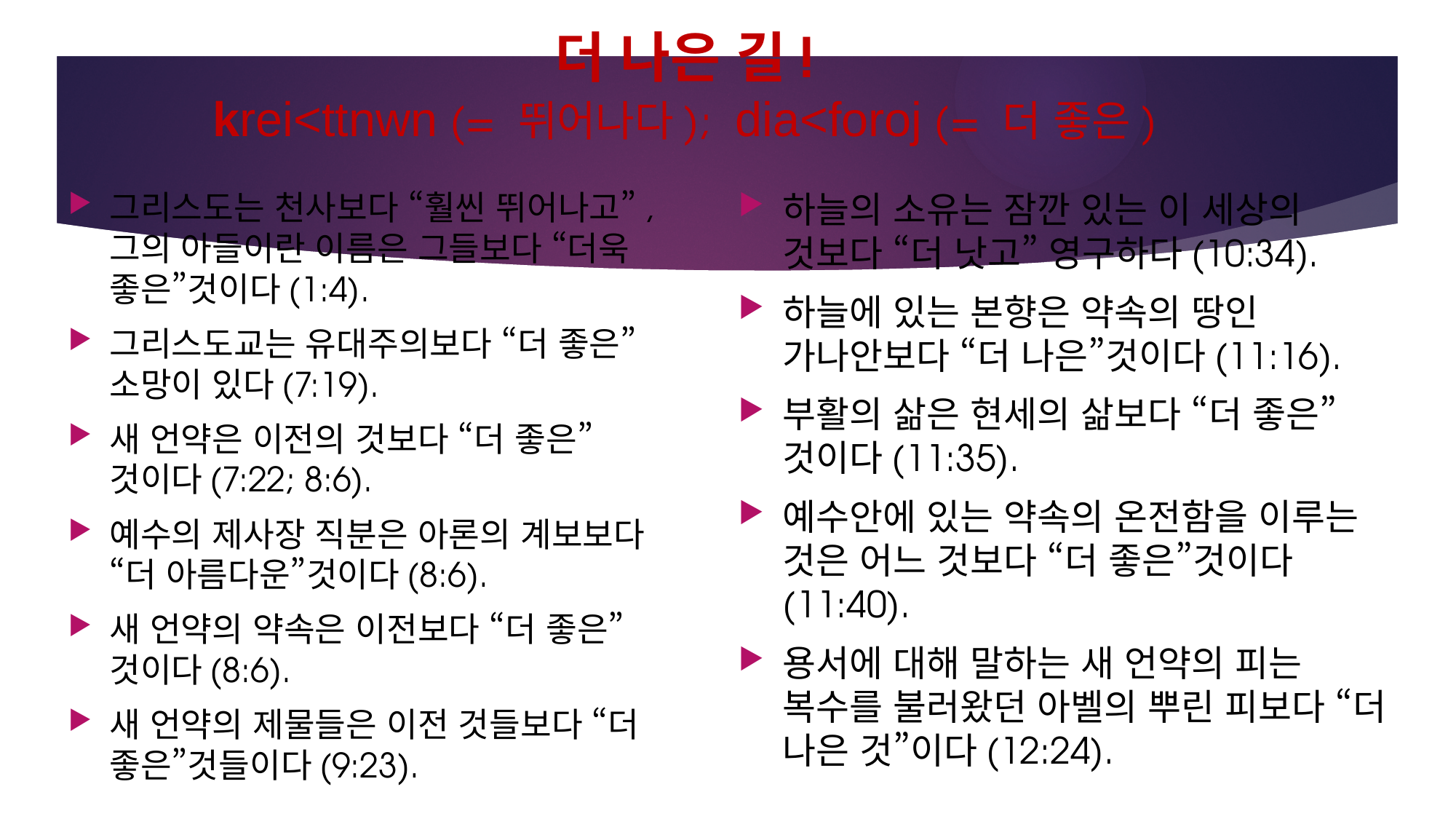

# 더 나은 길! krei<ttnwn (= 뛰어나다);  dia<foroj (= 더 좋은)
그리스도는 천사보다 “훨씬 뛰어나고”, 그의 아들이란 이름은 그들보다 “더욱 좋은”것이다(1:4).
그리스도교는 유대주의보다 “더 좋은”소망이 있다(7:19).
새 언약은 이전의 것보다 “더 좋은” 것이다(7:22; 8:6).
예수의 제사장 직분은 아론의 계보보다 “더 아름다운”것이다(8:6).
새 언약의 약속은 이전보다 “더 좋은”것이다(8:6).
새 언약의 제물들은 이전 것들보다 “더 좋은”것들이다(9:23).
하늘의 소유는 잠깐 있는 이 세상의 것보다 “더 낫고” 영구하다(10:34).
하늘에 있는 본향은 약속의 땅인 가나안보다 “더 나은”것이다(11:16).
부활의 삶은 현세의 삶보다 “더 좋은” 것이다(11:35).
예수안에 있는 약속의 온전함을 이루는 것은 어느 것보다 “더 좋은”것이다(11:40).
용서에 대해 말하는 새 언약의 피는 복수를 불러왔던 아벨의 뿌린 피보다 “더 나은 것”이다(12:24).